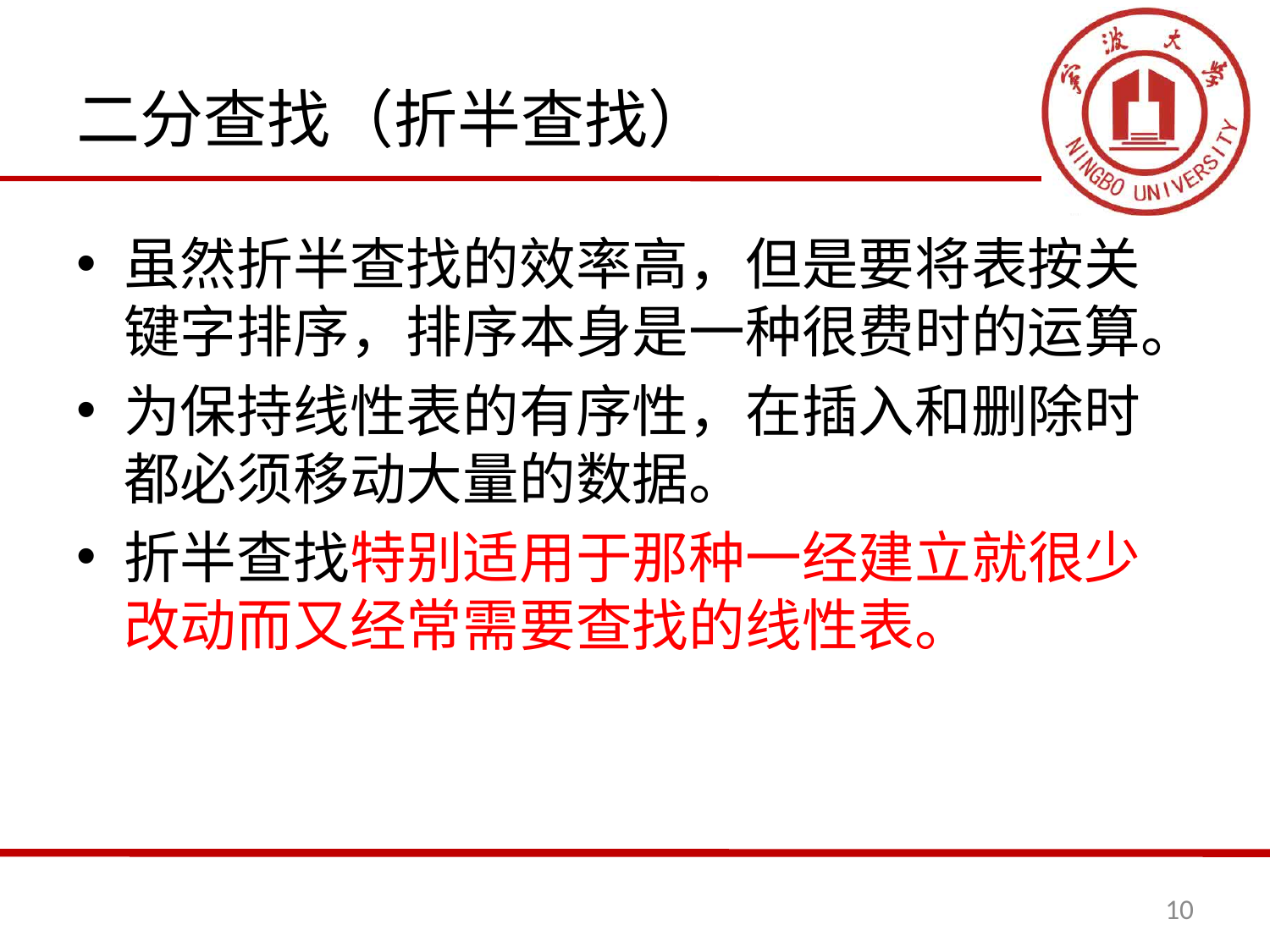

# 二分查找（折半查找）
虽然折半查找的效率高，但是要将表按关键字排序，排序本身是一种很费时的运算。
为保持线性表的有序性，在插入和删除时都必须移动大量的数据。
折半查找特别适用于那种一经建立就很少改动而又经常需要查找的线性表。
10